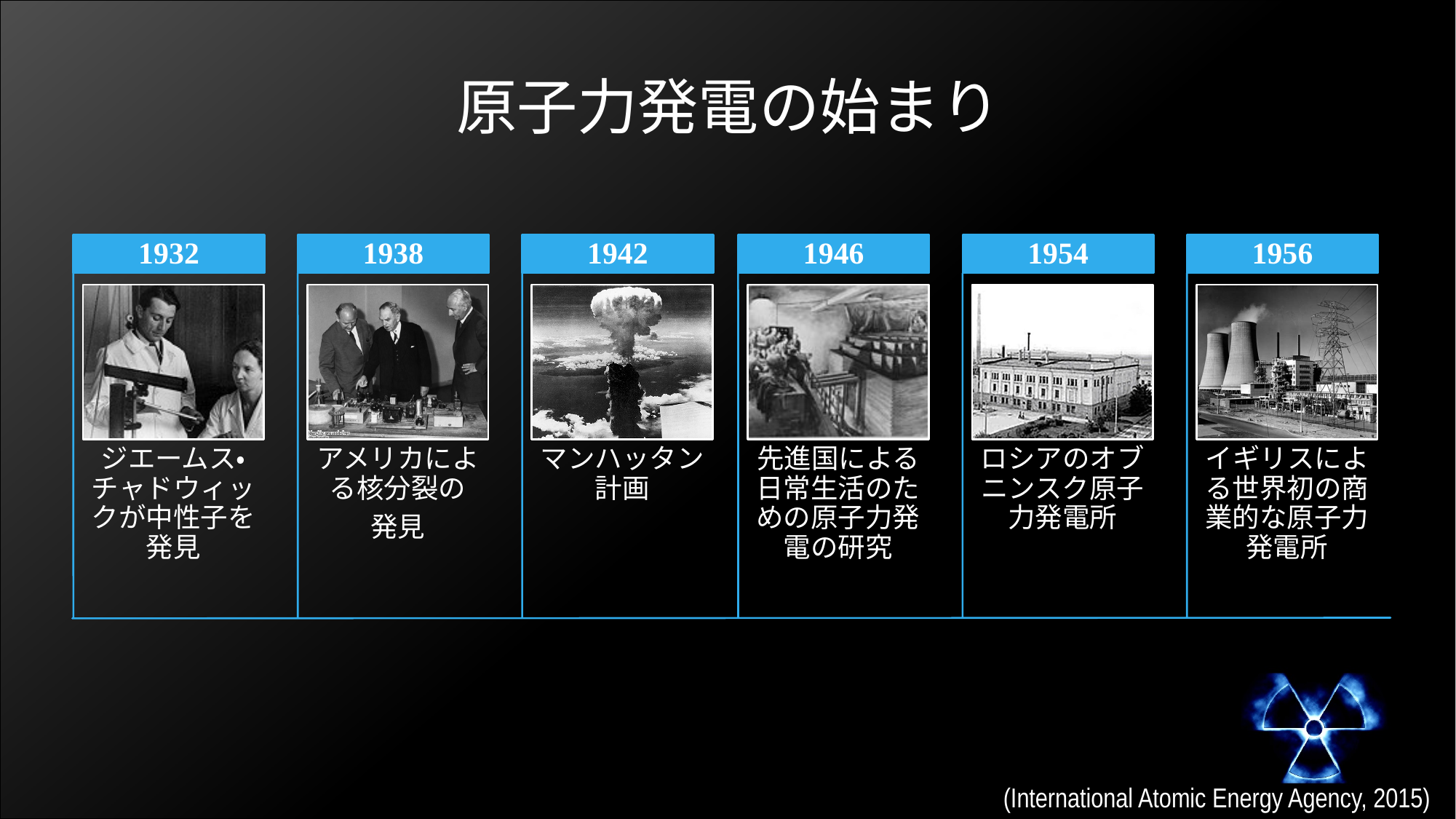

# 原子力発電の始まり
ジエームス・チャドウィックが中性子を発見
1932
アメリカによる核分裂の
発見
1938
マンハッタン計画
1942
先進国による日常生活のための原子力発電の研究
1946
ロシアのオブニンスク原子力発電所
1954
イギリスによる世界初の商業的な原子力発電所
1956

(International Atomic Energy Agency, 2015)